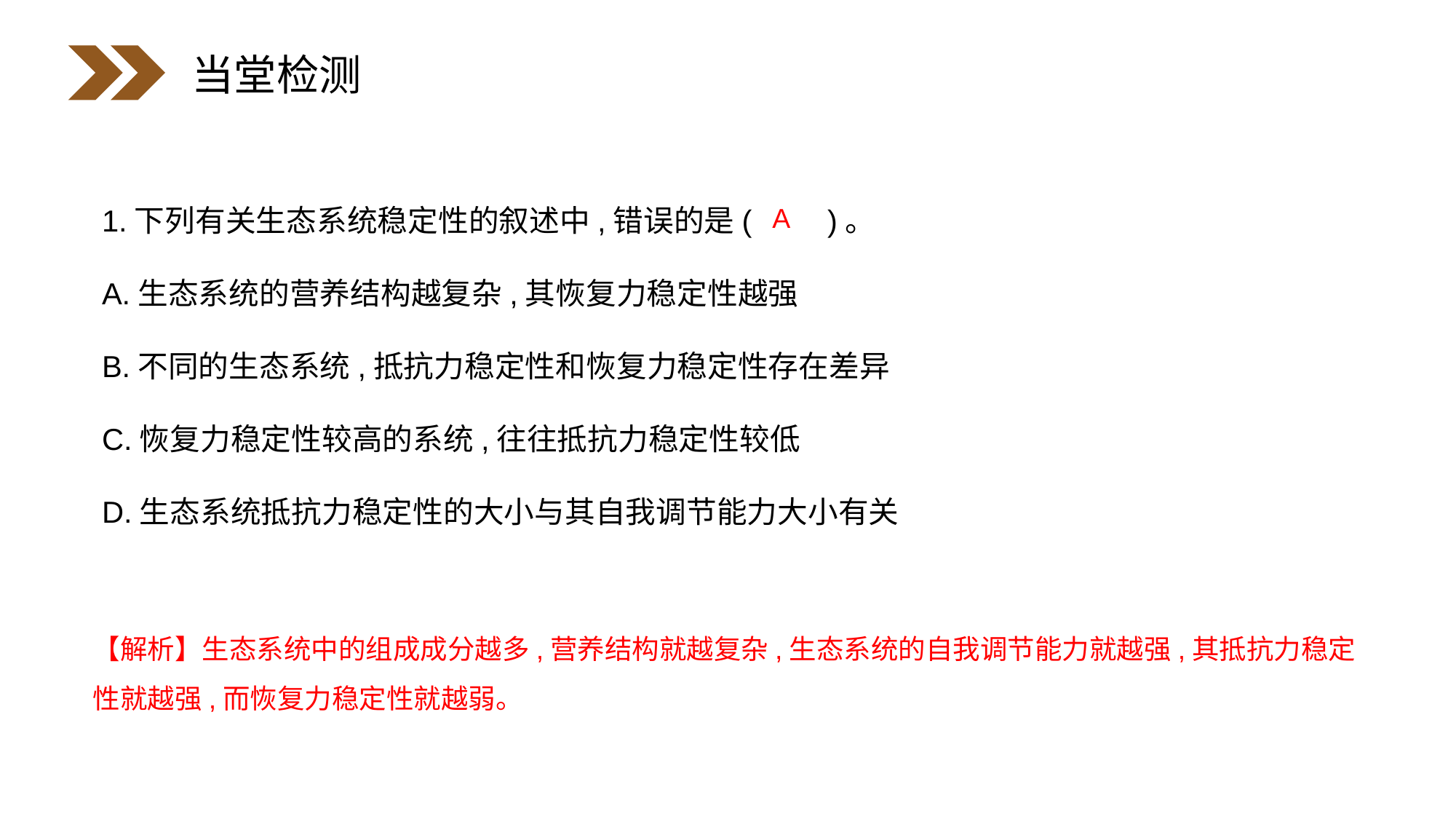

当堂检测
1.下列有关生态系统稳定性的叙述中,错误的是(　　)。
A.生态系统的营养结构越复杂,其恢复力稳定性越强
B.不同的生态系统,抵抗力稳定性和恢复力稳定性存在差异
C.恢复力稳定性较高的系统,往往抵抗力稳定性较低
D.生态系统抵抗力稳定性的大小与其自我调节能力大小有关

A
【解析】生态系统中的组成成分越多,营养结构就越复杂,生态系统的自我调节能力就越强,其抵抗力稳定性就越强,而恢复力稳定性就越弱。